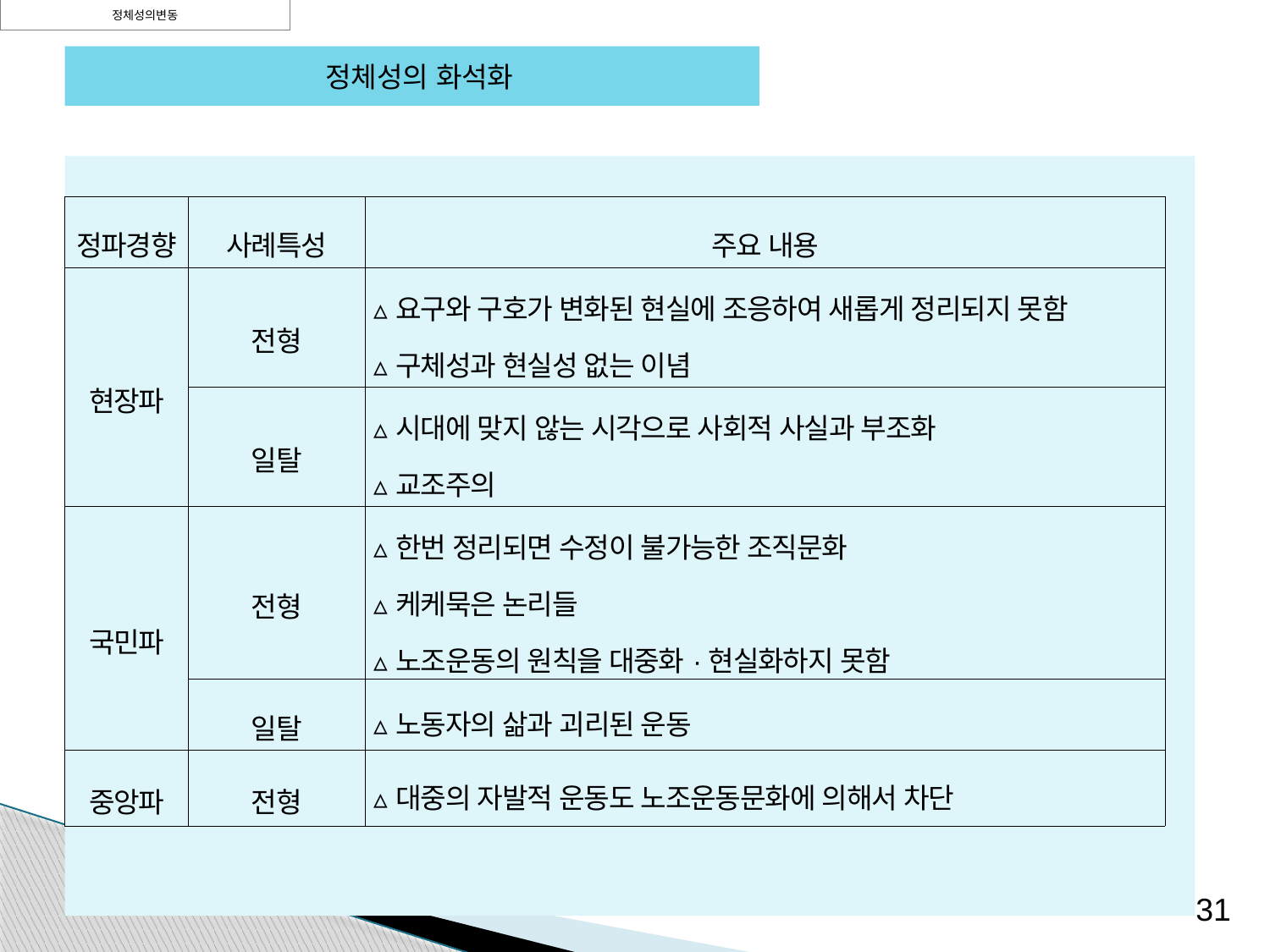

정체성의변동
|  |  |  |
| --- | --- | --- |
| 정파경향 | 사례특성 | 주요 내용 |
| 현장파 | 전형 | ▵요구와 구호가 변화된 현실에 조응하여 새롭게 정리되지 못함 ▵구체성과 현실성 없는 이념 |
|  | 일탈 | ▵시대에 맞지 않는 시각으로 사회적 사실과 부조화 ▵교조주의 |
| 국민파 | 전형 | ▵한번 정리되면 수정이 불가능한 조직문화 ▵케케묵은 논리들 ▵노조운동의 원칙을 대중화·현실화하지 못함 |
|  | 일탈 | ▵노동자의 삶과 괴리된 운동 |
| 중앙파 | 전형 | ▵대중의 자발적 운동도 노조운동문화에 의해서 차단 |
 정체성의 화석화

31